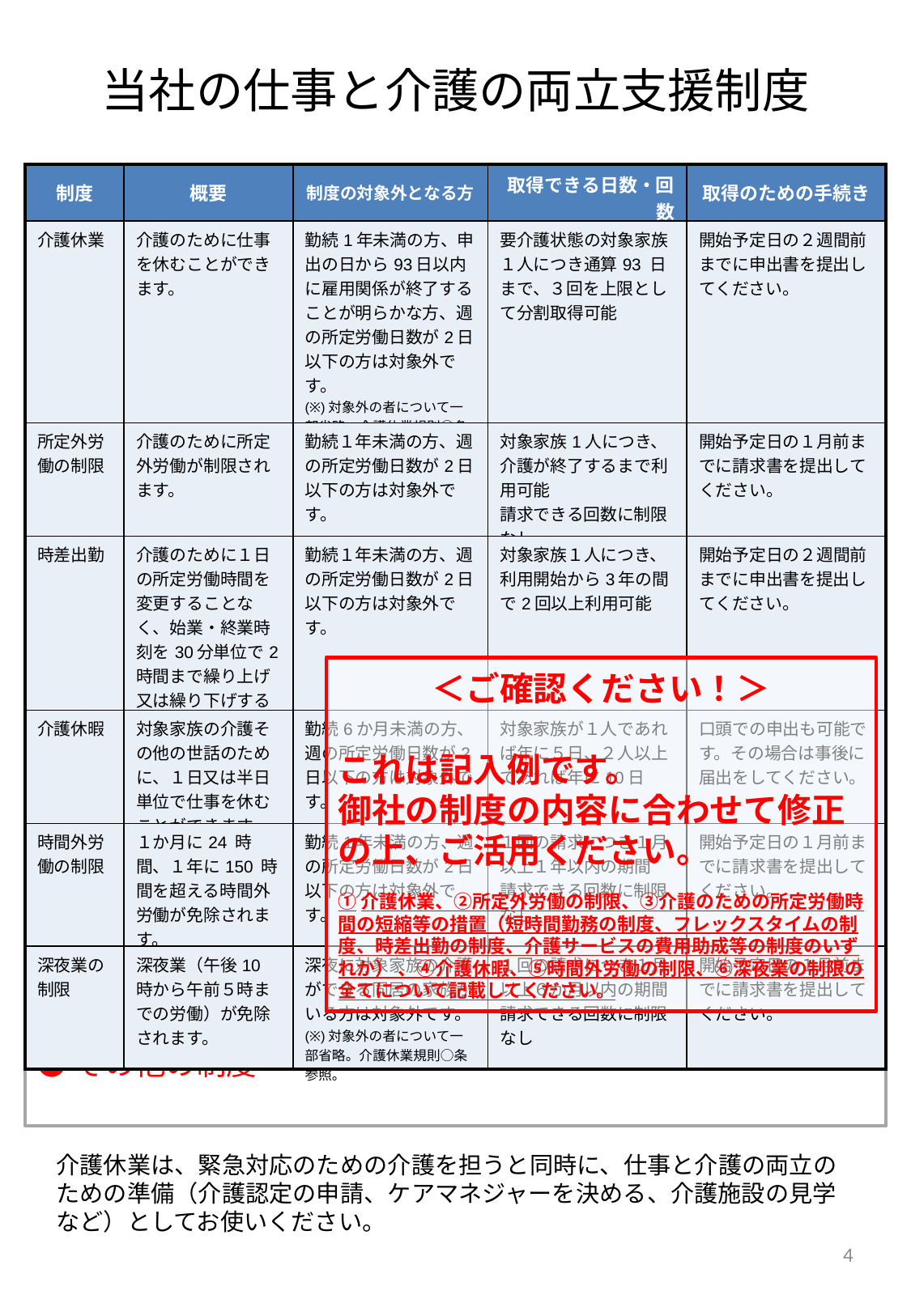

当社の仕事と介護の両立支援制度
| 制度 | 概要 | 制度の対象外となる方 | 取得できる日数・回数 | 取得のための手続き |
| --- | --- | --- | --- | --- |
| 介護休業 | 介護のために仕事を休むことができます。 | 勤続1年未満の方、申出の日から93日以内に雇用関係が終了することが明らかな方、週の所定労働日数が2日以下の方は対象外です。 (※)対象外の者について一部省略。介護休業規則○条参照。 | 要介護状態の対象家族１人につき通算93 日まで、３回を上限として分割取得可能 | 開始予定日の２週間前までに申出書を提出してください。 |
| 所定外労働の制限 | 介護のために所定外労働が制限されます。 | 勤続１年未満の方、週の所定労働日数が2日以下の方は対象外です。 | 対象家族1人につき、介護が終了するまで利用可能 請求できる回数に制限なし | 開始予定日の１月前までに請求書を提出してください。 |
| 時差出勤 | 介護のために１日の所定労働時間を変更することなく、始業・終業時刻を30分単位で2時間まで繰り上げ又は繰り下げすることができます。 | 勤続１年未満の方、週の所定労働日数が2日以下の方は対象外です。 | 対象家族１人につき、利用開始から3年の間で2回以上利用可能 | 開始予定日の２週間前までに申出書を提出してください。 |
| 介護休暇 | 対象家族の介護その他の世話のために、１日又は半日単位で仕事を休むことができます。 | 勤続6か月未満の方、週の所定労働日数が2日以下の方は対象外です。 | 対象家族が１人であれば年に５日、２人以上であれば年に10日 | 口頭での申出も可能です。その場合は事後に届出をしてください。 |
| 時間外労働の制限 | １か月に24 時間、１年に150 時間を超える時間外労働が免除されます。 | 勤続1年未満の方、週の所定労働日数が2日以下の方は対象外です。 | １回の請求につき１月以上１年以内の期間 請求できる回数に制限なし | 開始予定日の１月前までに請求書を提出してください。 |
| 深夜業の制限 | 深夜業（午後10 時から午前５時までの労働）が免除されます。 | 深夜に対象家族の介護ができる同居の家族がいる方は対象外です。 (※)対象外の者について一部省略。介護休業規則○条参照。 | １回の請求につき１月以上６か月以内の期間 請求できる回数に制限なし | 開始予定日の１月前までに請求書を提出してください。 |
＜ご確認ください！＞

これは記入例です。
御社の制度の内容に合わせて修正の上、ご活用ください。

①介護休業、➁所定外労働の制限、➂介護のための所定労働時間の短縮等の措置（短時間勤務の制度、フレックスタイムの制度、時差出勤の制度、介護サービスの費用助成等の制度のいずれか） 、④介護休暇、⑤時間外労働の制限、⑥深夜業の制限の全てについて記載してください。
●その他の制度

介護休業は、緊急対応のための介護を担うと同時に、仕事と介護の両立のための準備（介護認定の申請、ケアマネジャーを決める、介護施設の見学など）としてお使いください。

4